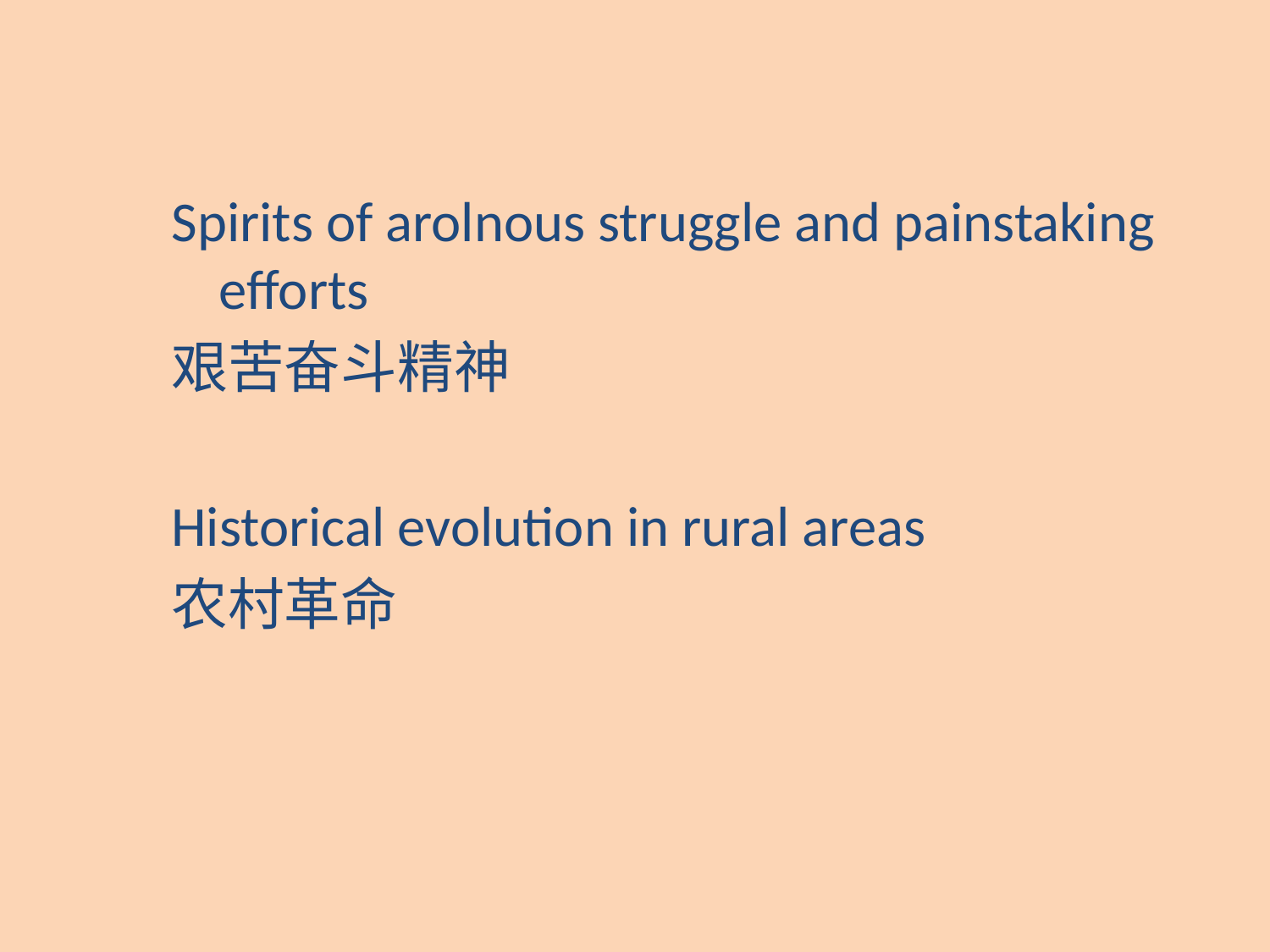

#
Spirits of arolnous struggle and painstaking efforts
艰苦奋斗精神

Historical evolution in rural areas
农村革命